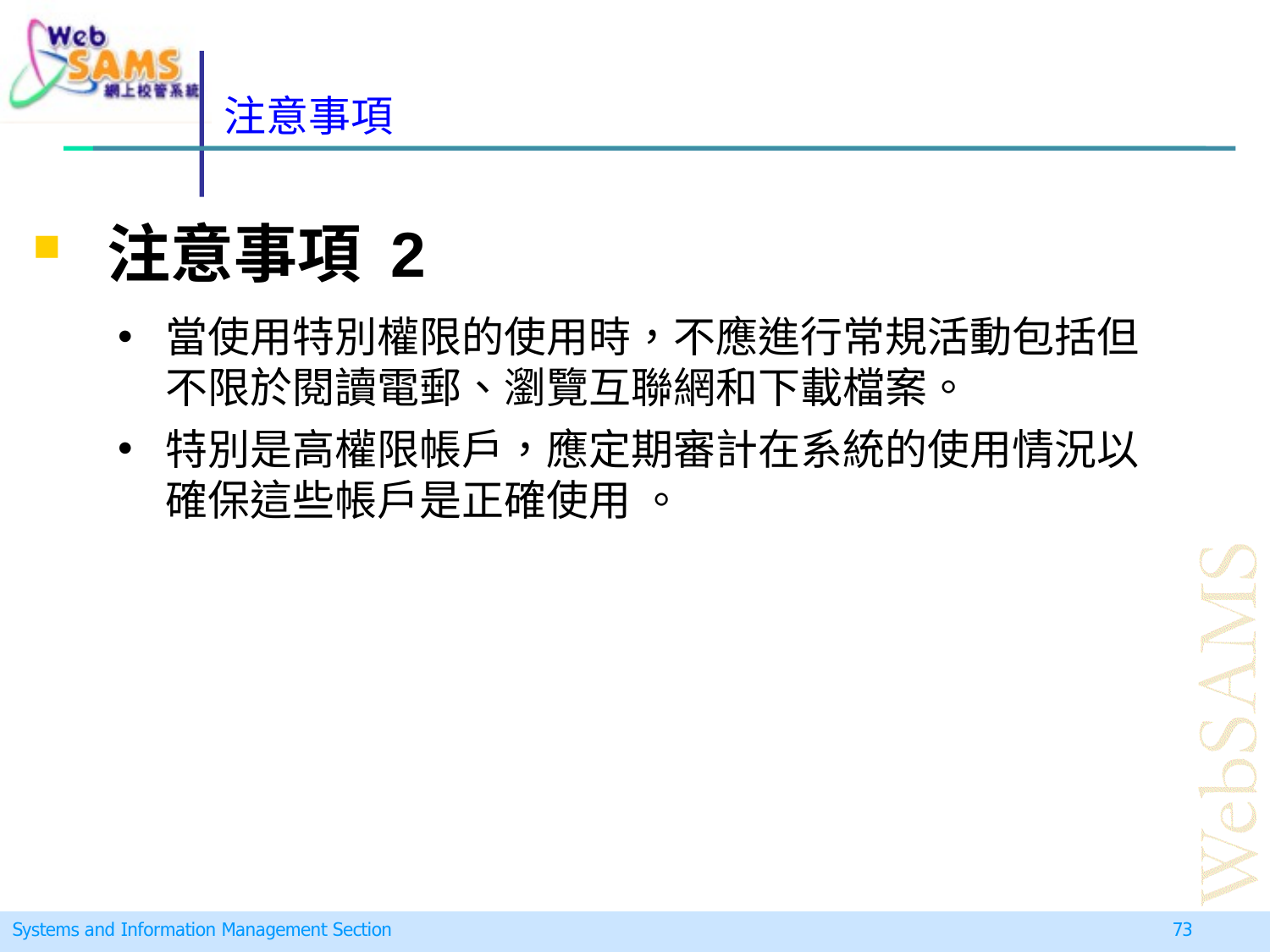

# 注意事項
注意事項 2
當使用特別權限的使用時，不應進行常規活動包括但不限於閱讀電郵、瀏覽互聯網和下載檔案。
特別是高權限帳戶，應定期審計在系統的使用情況以確保這些帳戶是正確使用 。